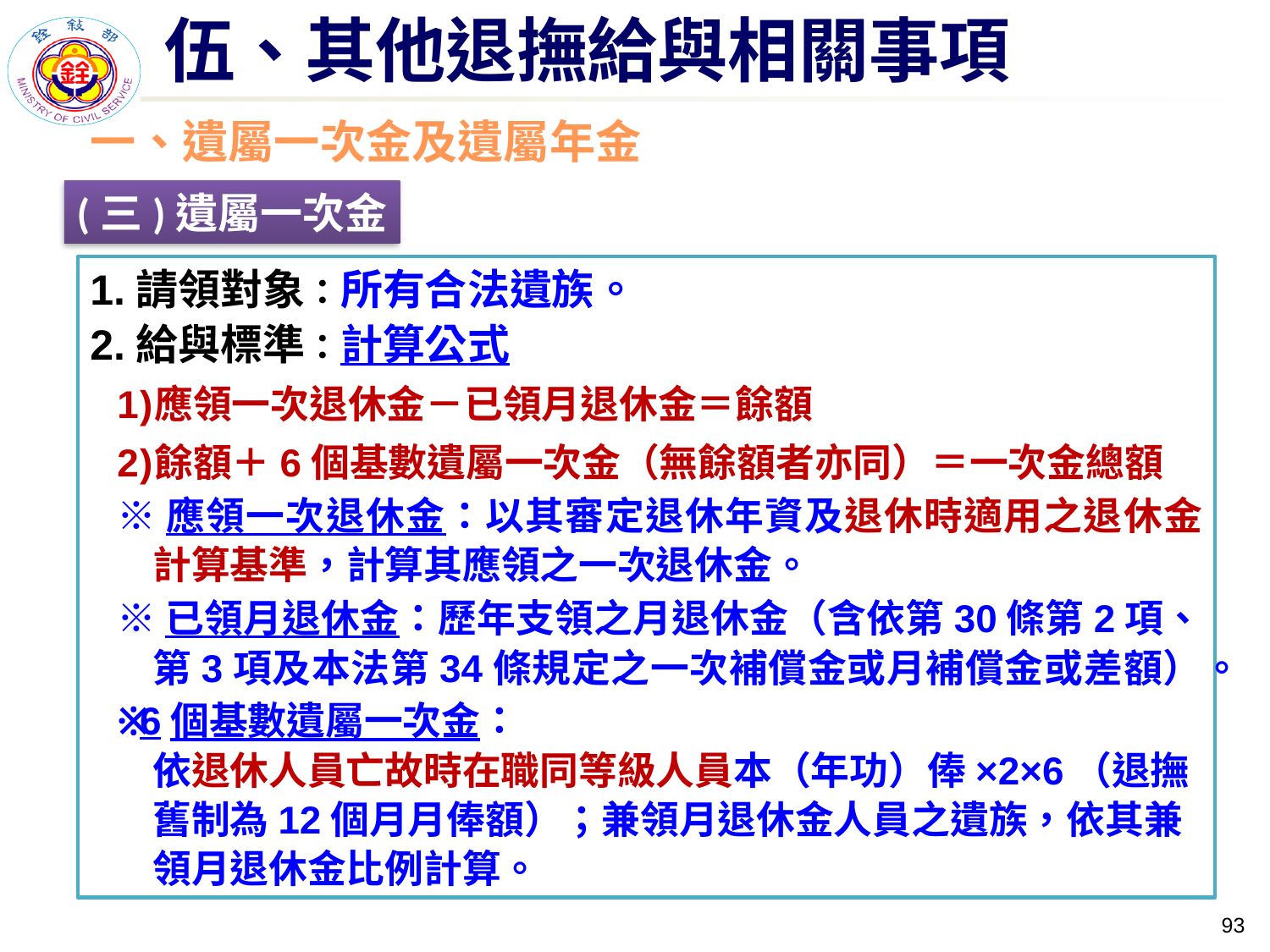

# 伍、其他退撫給與相關事項
一、遺屬一次金及遺屬年金
(三)遺屬一次金
1.請領對象：所有合法遺族。
2.給與標準：計算公式
應領一次退休金－已領月退休金＝餘額
餘額＋6個基數遺屬一次金（無餘額者亦同）＝一次金總額
※應領一次退休金：以其審定退休年資及退休時適用之退休金計算基準，計算其應領之一次退休金。
※已領月退休金：歷年支領之月退休金（含依第30條第2項、第3項及本法第34條規定之一次補償金或月補償金或差額）。
※6個基數遺屬一次金：
依退休人員亡故時在職同等級人員本（年功）俸×2×6（退撫舊制為12個月月俸額）；兼領月退休金人員之遺族，依其兼領月退休金比例計算。
93